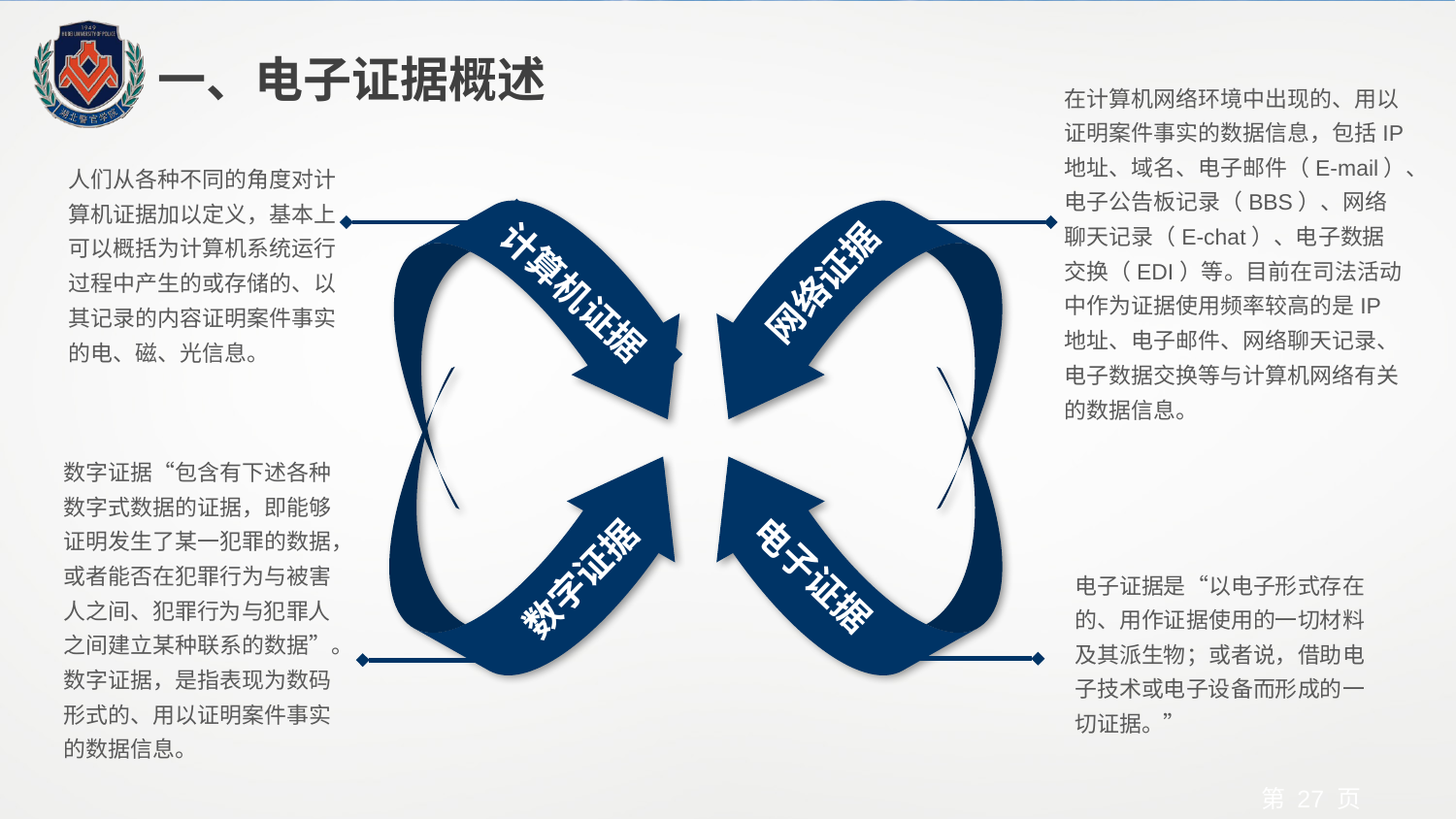

一、电子证据概述
在计算机网络环境中出现的、用以证明案件事实的数据信息，包括IP地址、域名、电子邮件（E-mail）、电子公告板记录（BBS）、网络聊天记录（E-chat）、电子数据交换（EDI）等。目前在司法活动中作为证据使用频率较高的是IP地址、电子邮件、网络聊天记录、电子数据交换等与计算机网络有关的数据信息。
人们从各种不同的角度对计算机证据加以定义，基本上可以概括为计算机系统运行过程中产生的或存储的、以其记录的内容证明案件事实的电、磁、光信息。

网络证据

计算机证据

数字证据

电子证据
数字证据“包含有下述各种数字式数据的证据，即能够证明发生了某一犯罪的数据，或者能否在犯罪行为与被害人之间、犯罪行为与犯罪人之间建立某种联系的数据”。
数字证据，是指表现为数码形式的、用以证明案件事实的数据信息。
电子证据是“以电子形式存在的、用作证据使用的一切材料及其派生物；或者说，借助电子技术或电子设备而形成的一切证据。”